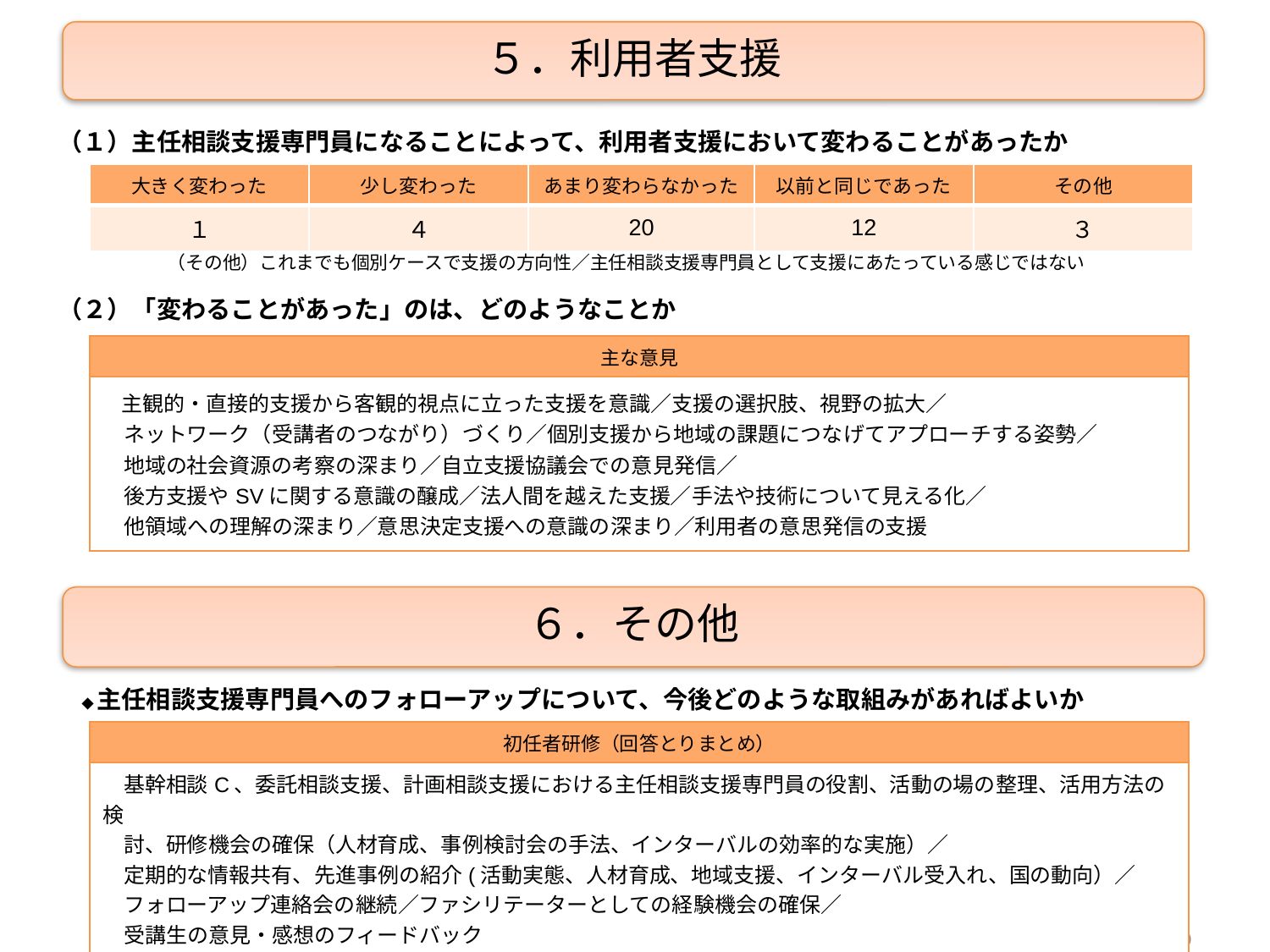

５．利用者支援
（１）主任相談支援専門員になることによって、利用者支援において変わることがあったか
| 大きく変わった | 少し変わった | あまり変わらなかった | 以前と同じであった | その他 |
| --- | --- | --- | --- | --- |
| １ | ４ | 20 | 12 | ３ |
（その他）これまでも個別ケースで支援の方向性／主任相談支援専門員として支援にあたっている感じではない
（２）「変わることがあった」のは、どのようなことか
| 主な意見 |
| --- |
| 主観的・直接的支援から客観的視点に立った支援を意識／支援の選択肢、視野の拡大／ 　ネットワーク（受講者のつながり）づくり／個別支援から地域の課題につなげてアプローチする姿勢／ 　地域の社会資源の考察の深まり／自立支援協議会での意見発信／ 　後方支援やSVに関する意識の醸成／法人間を越えた支援／手法や技術について見える化／ 　他領域への理解の深まり／意思決定支援への意識の深まり／利用者の意思発信の支援 |
６．その他
◆主任相談支援専門員へのフォローアップについて、今後どのような取組みがあればよいか
| 初任者研修（回答とりまとめ） |
| --- |
| 基幹相談C、委託相談支援、計画相談支援における主任相談支援専門員の役割、活動の場の整理、活用方法の検 　討、研修機会の確保（人材育成、事例検討会の手法、インターバルの効率的な実施）／ 　定期的な情報共有、先進事例の紹介(活動実態、人材育成、地域支援、インターバル受入れ、国の動向）／ 　フォローアップ連絡会の継続／ファシリテーターとしての経験機会の確保／ 　受講生の意見・感想のフィードバック |
10